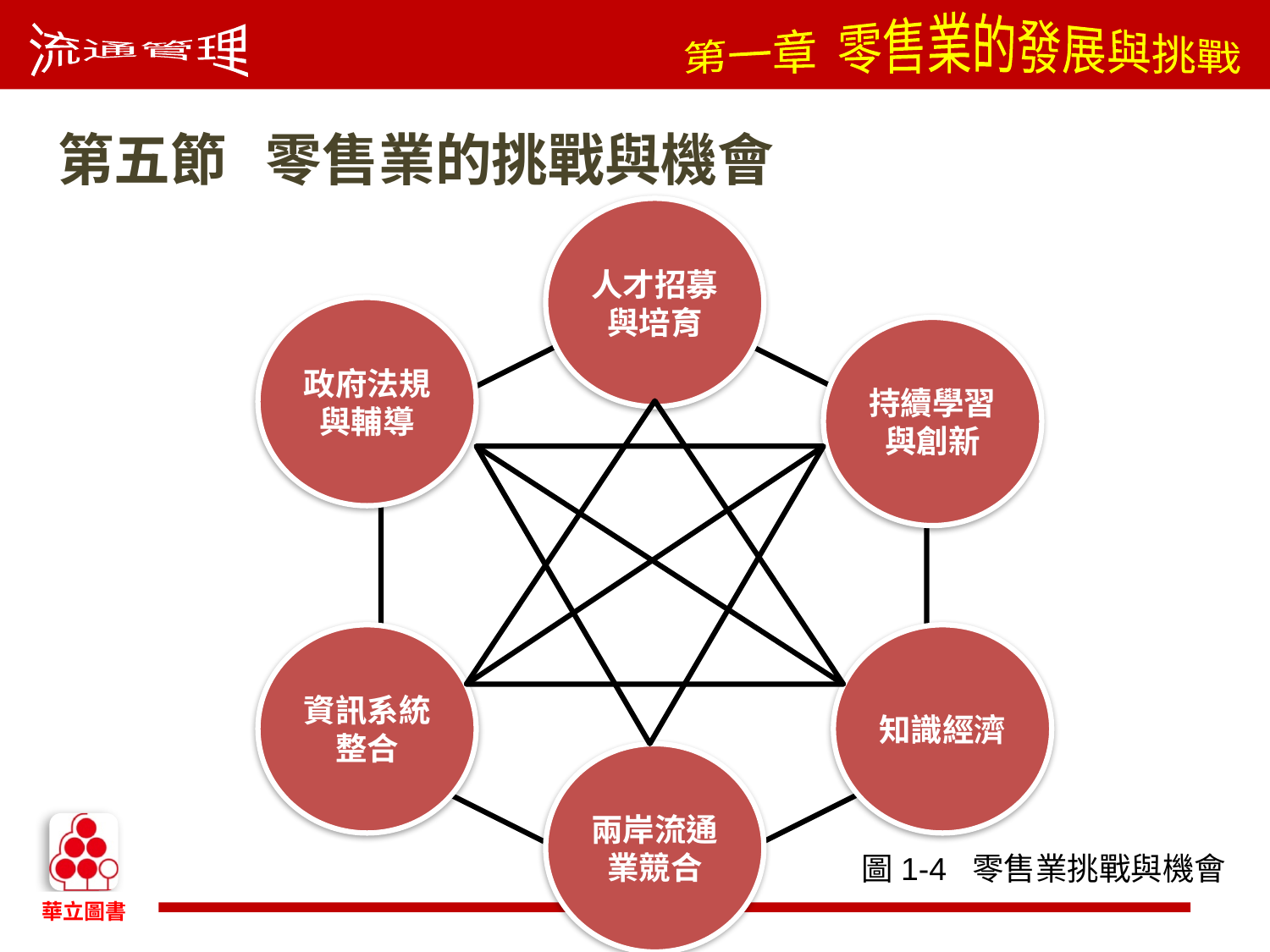

第五節   零售業的挑戰與機會
人才招募與培育
政府法規與輔導
持續學習與創新

資訊系統整合
知識經濟
兩岸流通業競合
圖1-4  零售業挑戰與機會